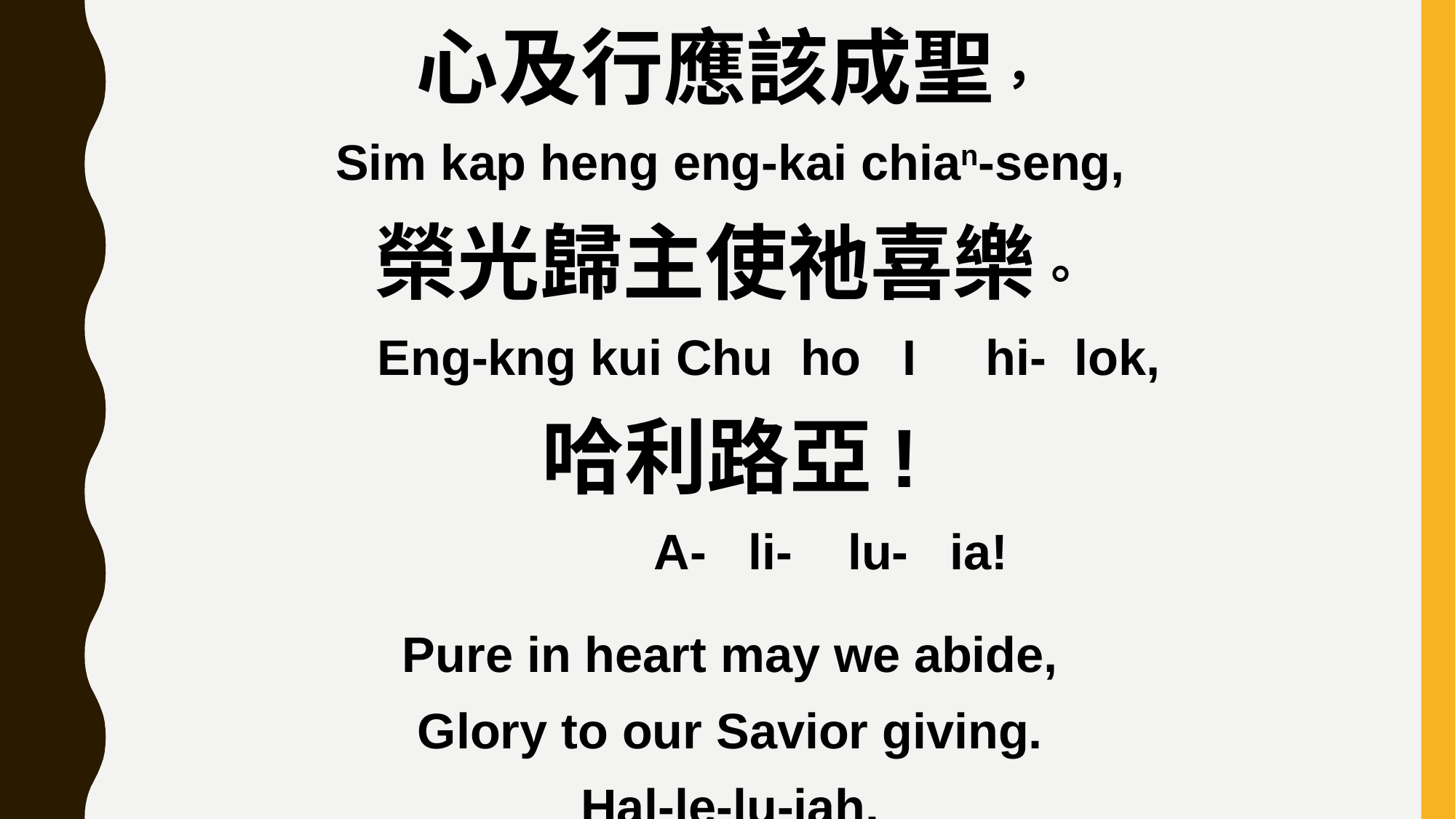

心及行應該成聖，
Sim kap heng eng-kai chian-seng,
榮光歸主使祂喜樂。
             Eng-kng kui Chu  ho   I     hi-  lok,
哈利路亞!
                                 A-   li-    lu-   ia!

Pure in heart may we abide,
Glory to our Savior giving.
Hal-le-lu-jah.